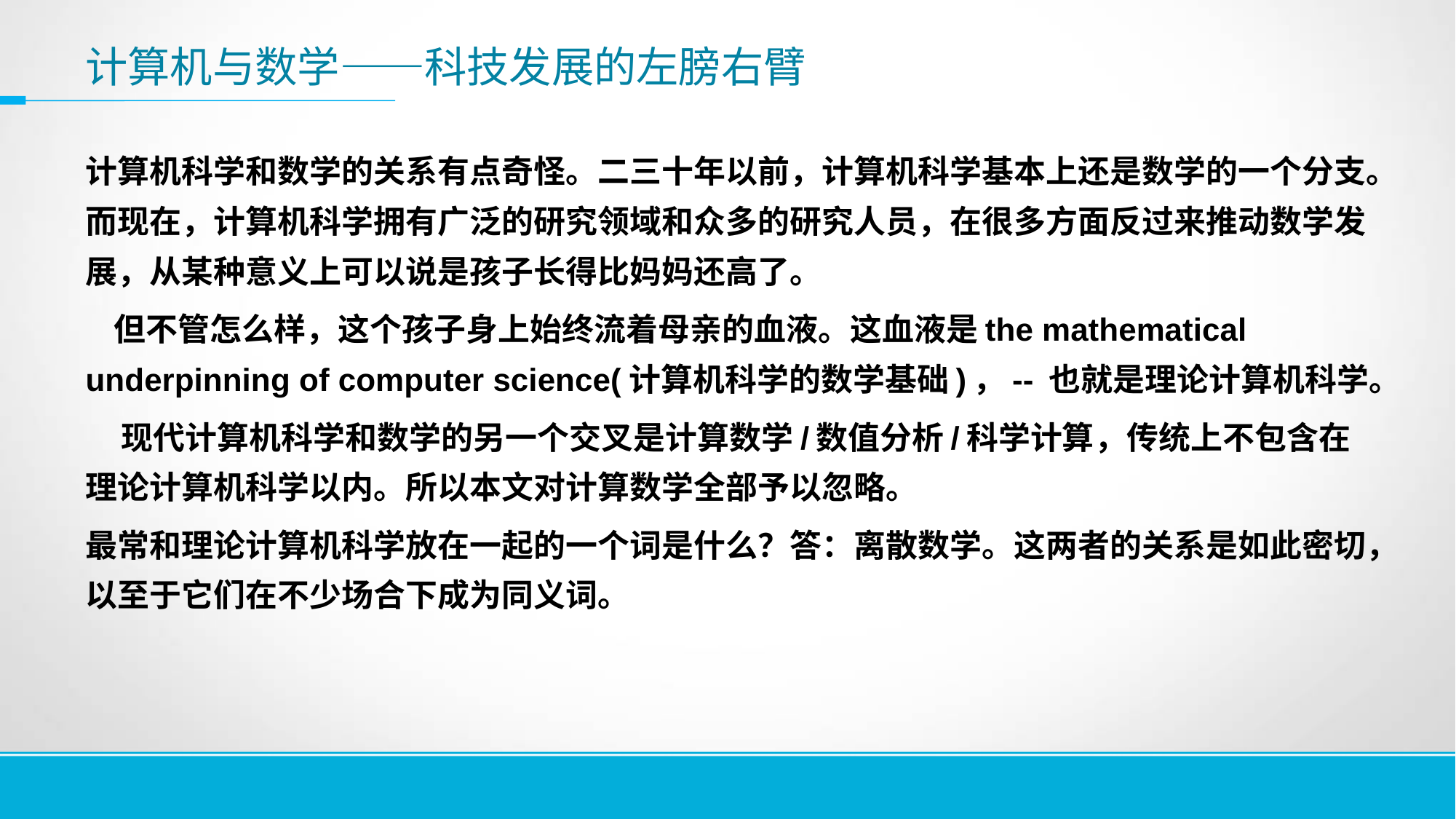

# 计算机与数学——科技发展的左膀右臂
计算机科学和数学的关系有点奇怪。二三十年以前，计算机科学基本上还是数学的一个分支。而现在，计算机科学拥有广泛的研究领域和众多的研究人员，在很多方面反过来推动数学发展，从某种意义上可以说是孩子长得比妈妈还高了。
   但不管怎么样，这个孩子身上始终流着母亲的血液。这血液是the mathematical underpinning of computer science(计算机科学的数学基础)，-- 也就是理论计算机科学。
    现代计算机科学和数学的另一个交叉是计算数学/数值分析/科学计算，传统上不包含在理论计算机科学以内。所以本文对计算数学全部予以忽略。
最常和理论计算机科学放在一起的一个词是什么？答：离散数学。这两者的关系是如此密切，以至于它们在不少场合下成为同义词。